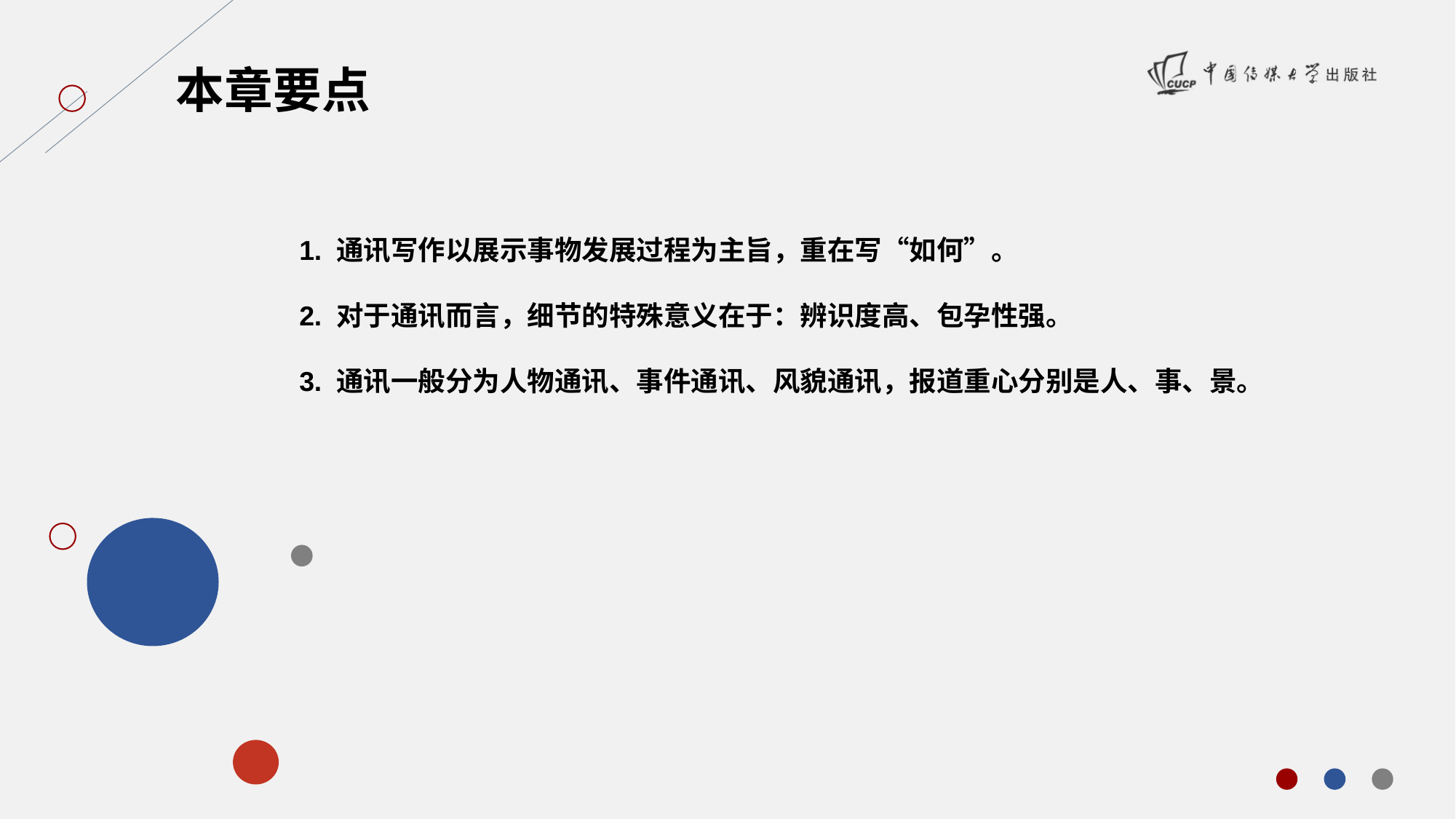

本章要点

1. 通讯写作以展示事物发展过程为主旨，重在写“如何”。
2. 对于通讯而言，细节的特殊意义在于：辨识度高、包孕性强。
3. 通讯一般分为人物通讯、事件通讯、风貌通讯，报道重心分别是人、事、景。